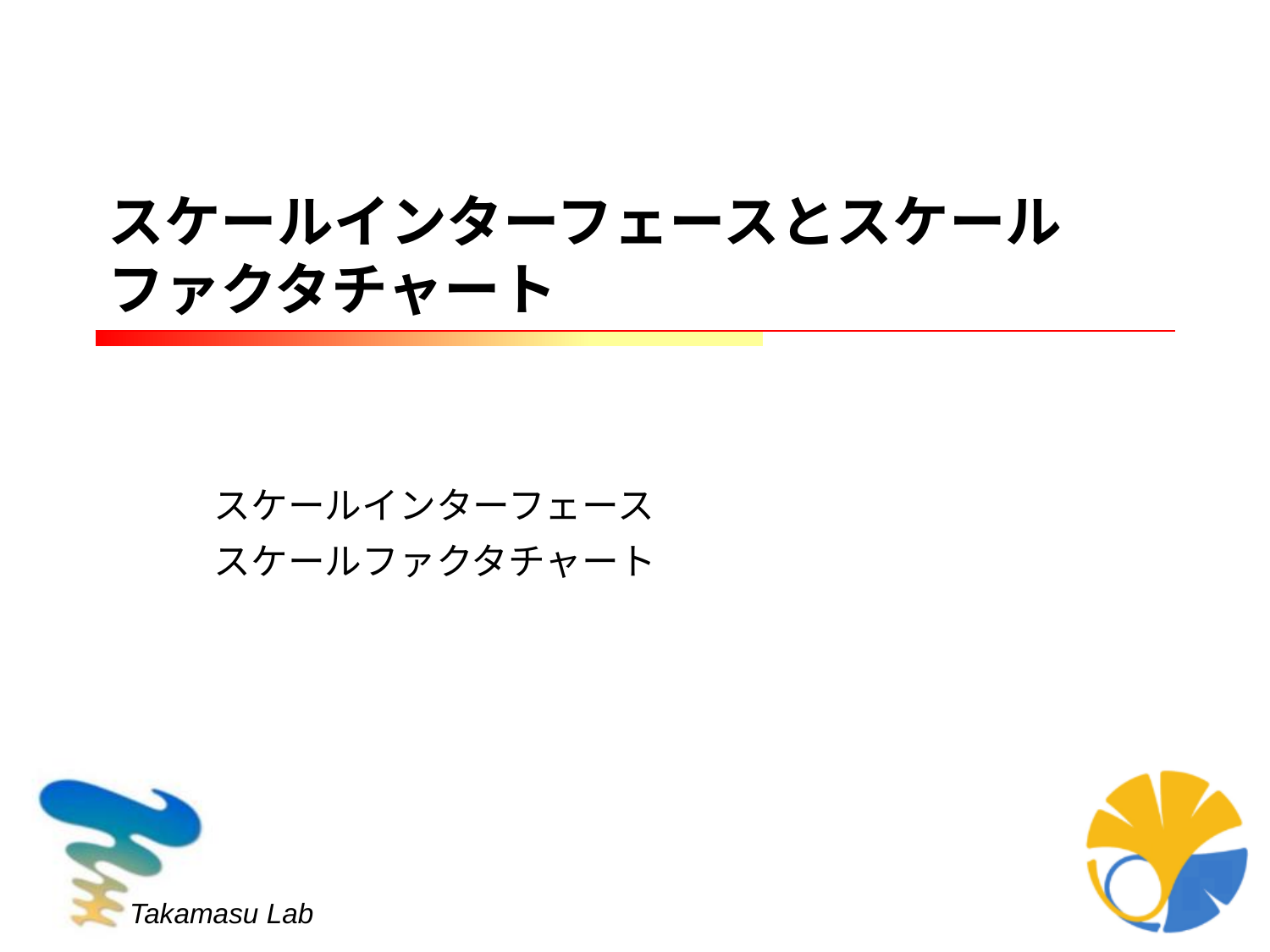

# スケールインターフェースとスケールファクタチャート
スケールインターフェース
スケールファクタチャート